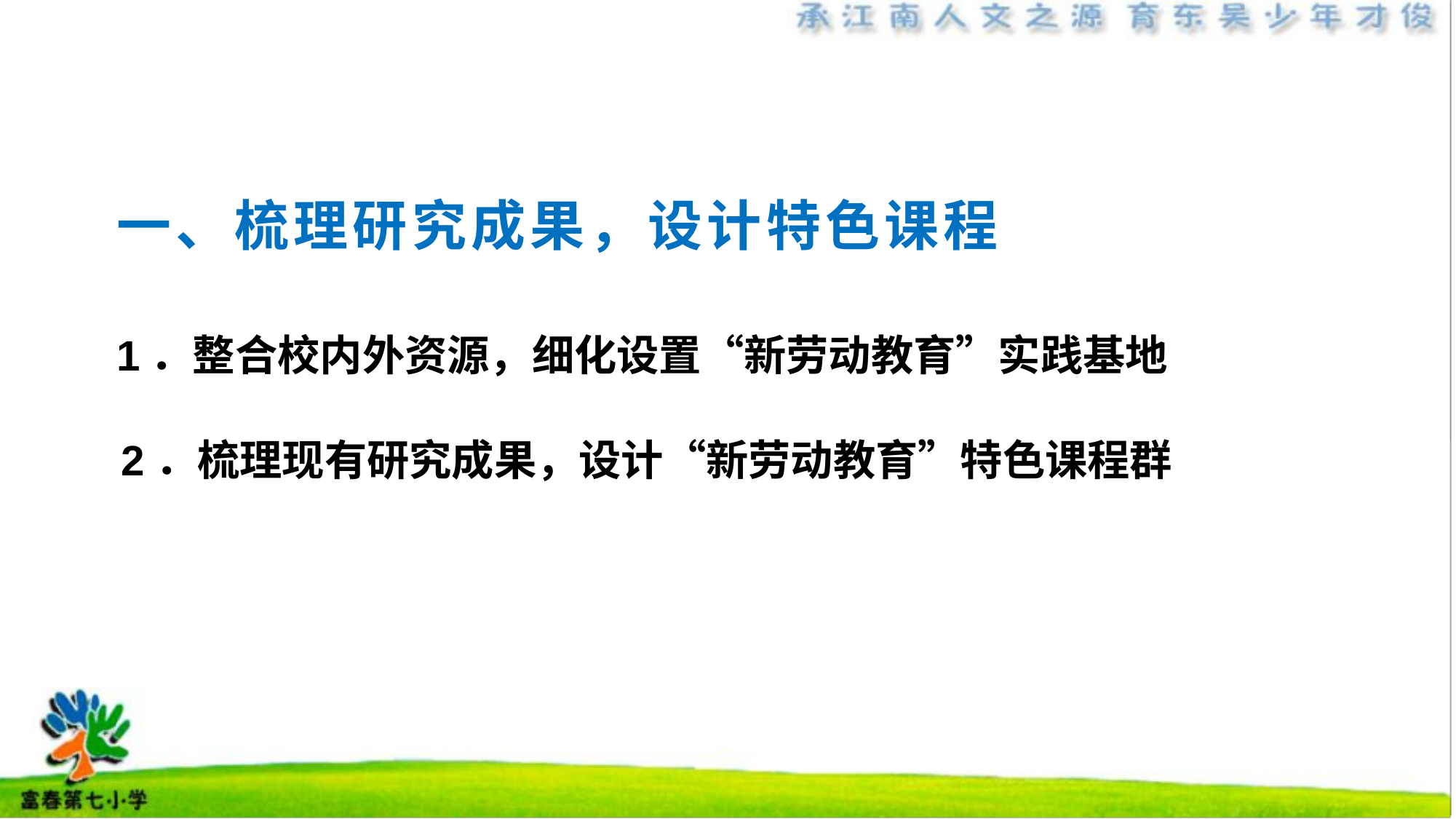

一、梳理研究成果，设计特色课程
1．整合校内外资源，细化设置“新劳动教育”实践基地
2．梳理现有研究成果，设计“新劳动教育”特色课程群